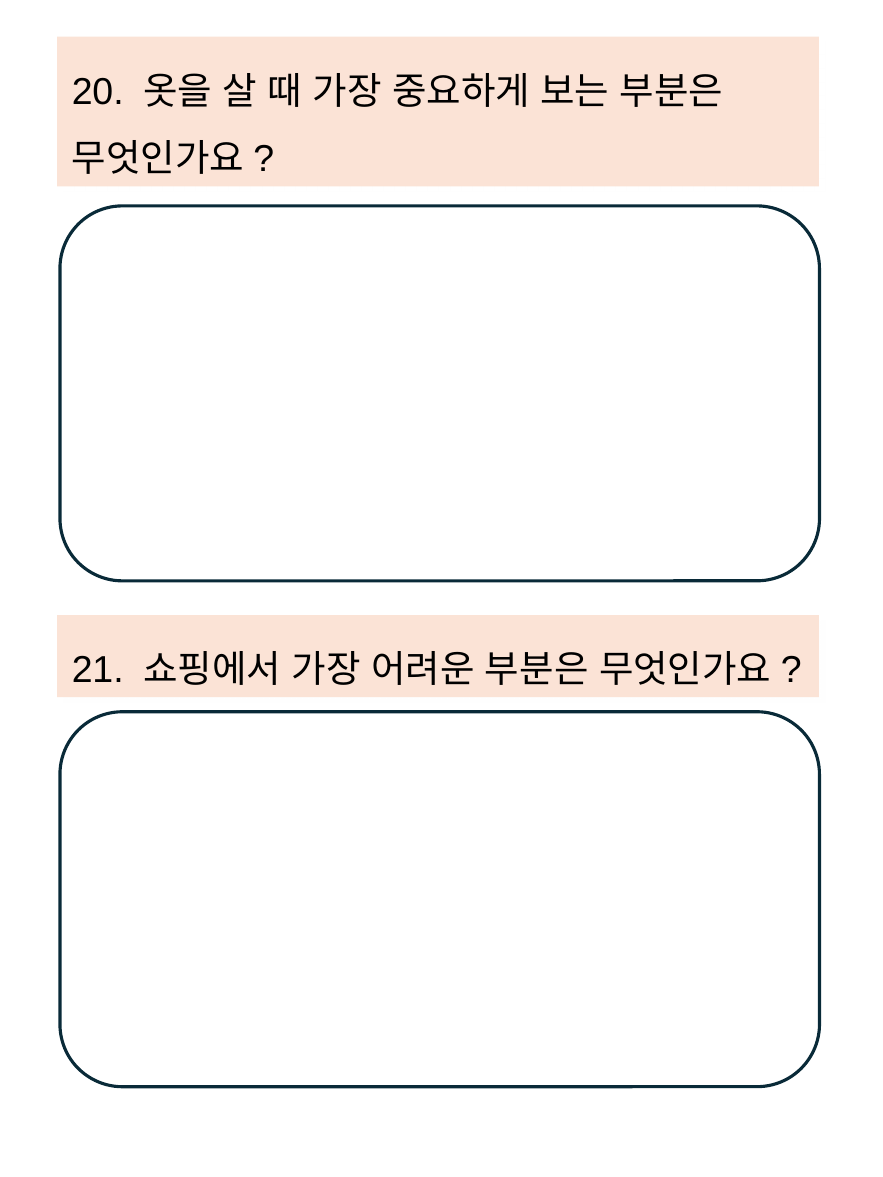

20. 옷을 살 때 가장 중요하게 보는 부분은 무엇인가요?

21. 쇼핑에서 가장 어려운 부분은 무엇인가요?